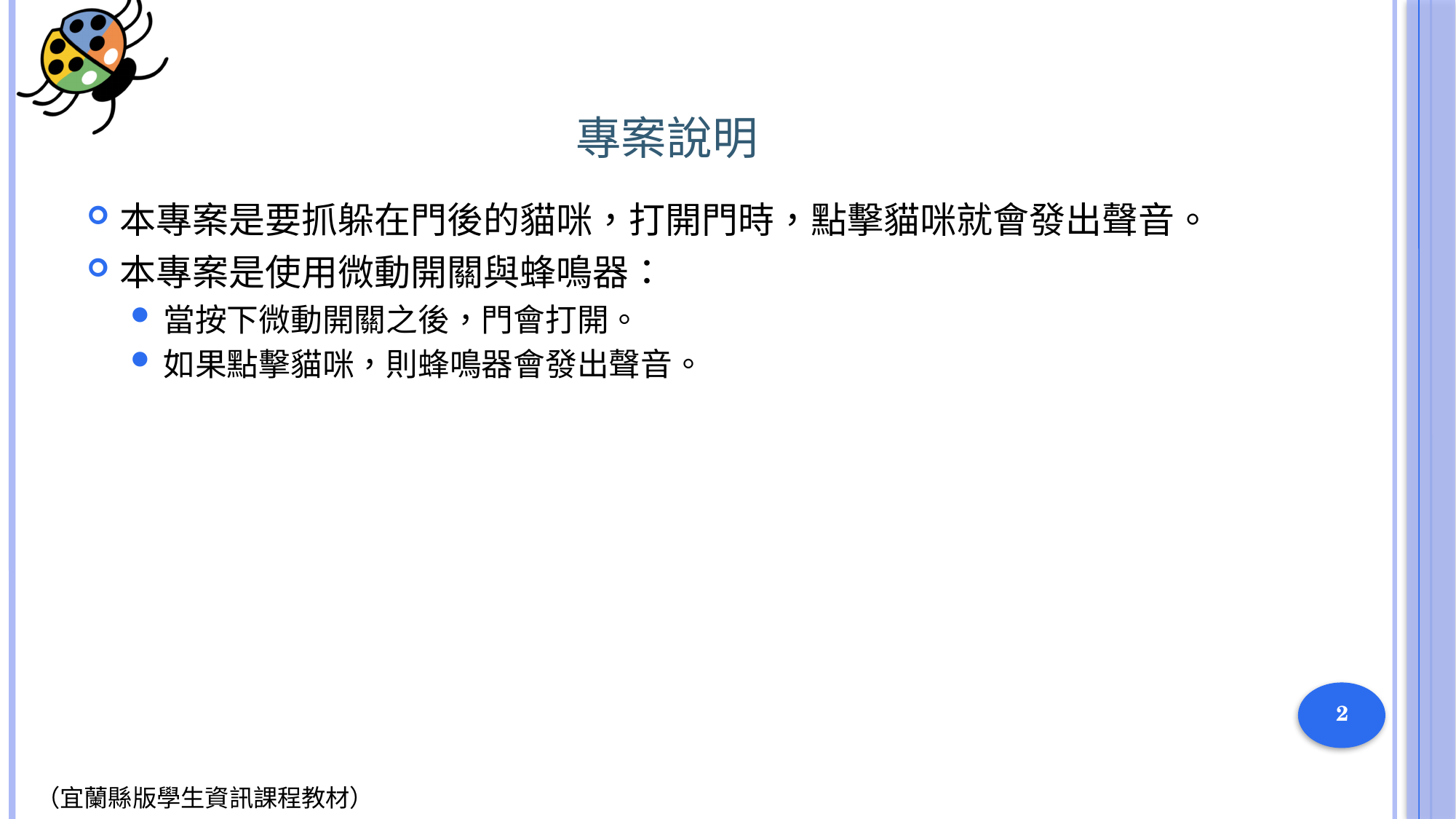

# 專案說明
本專案是要抓躲在門後的貓咪，打開門時，點擊貓咪就會發出聲音。
本專案是使用微動開關與蜂鳴器：
當按下微動開關之後，門會打開。
如果點擊貓咪，則蜂鳴器會發出聲音。
2